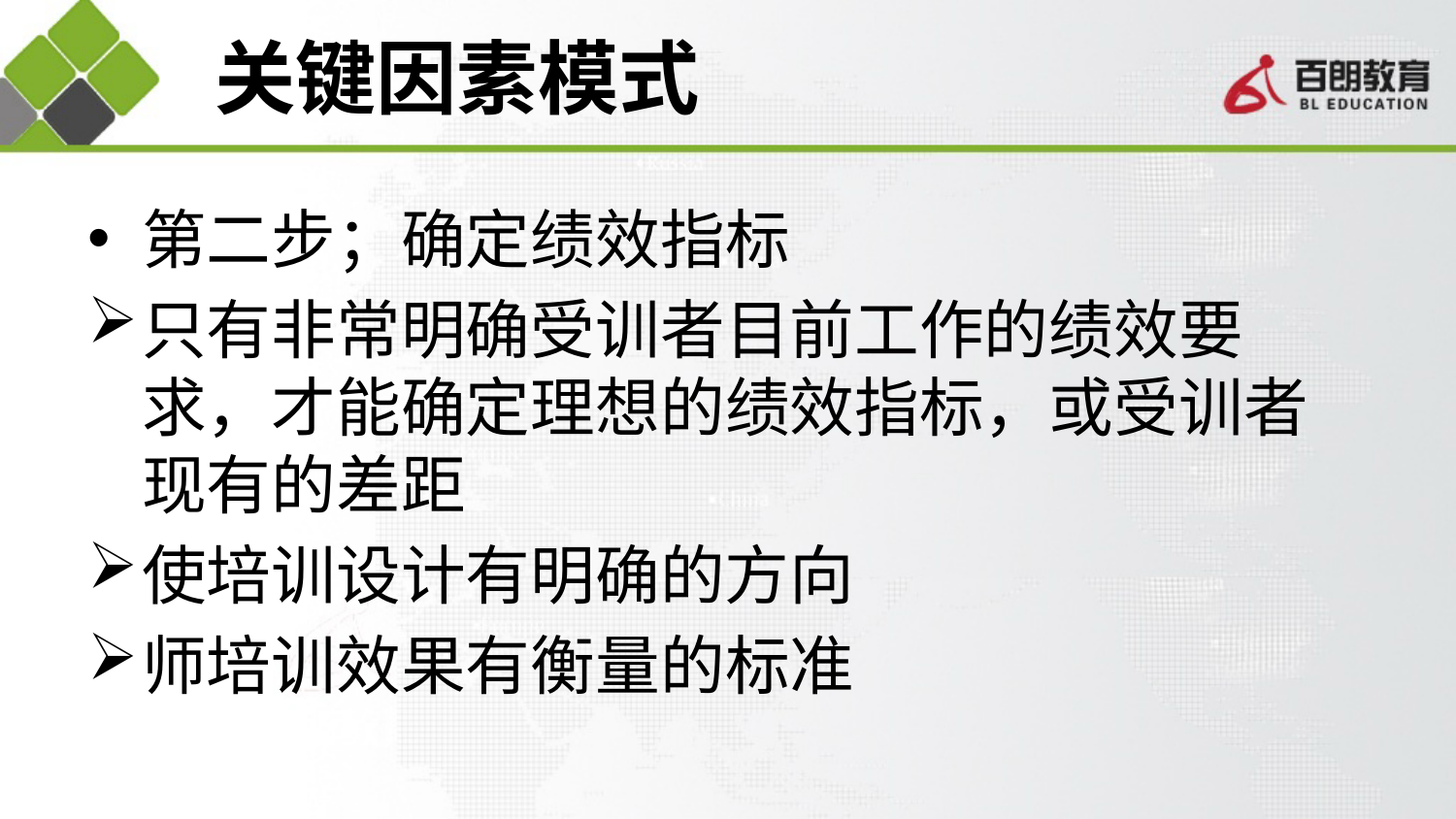

# 关键因素模式
第二步；确定绩效指标
只有非常明确受训者目前工作的绩效要求，才能确定理想的绩效指标，或受训者现有的差距
使培训设计有明确的方向
师培训效果有衡量的标准